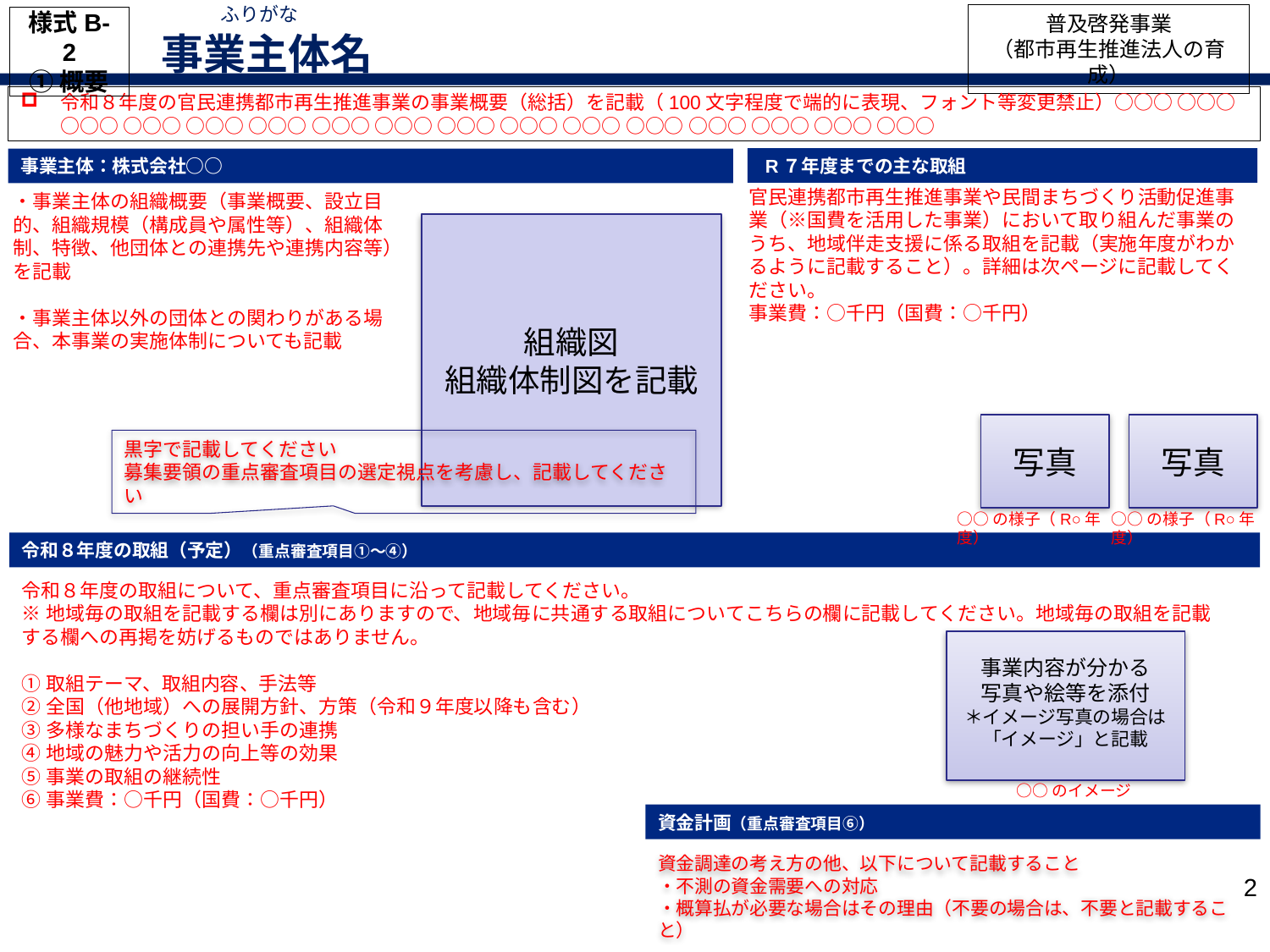

ふりがな
普及啓発事業
（都市再生推進法人の育成）
様式B-2
①概要
事業主体名

令和８年度の官民連携都市再生推進事業の事業概要（総括）を記載（100文字程度で端的に表現、フォント等変更禁止）○○○ ○○○ ○○○ ○○○ ○○○ ○○○ ○○○ ○○○ ○○○ ○○○ ○○○ ○○○ ○○○ ○○○ ○○○ ○○○
 R７年度までの主な取組
事業主体：株式会社○○
官民連携都市再生推進事業や民間まちづくり活動促進事業（※国費を活用した事業）において取り組んだ事業のうち、地域伴走支援に係る取組を記載（実施年度がわかるように記載すること）。詳細は次ページに記載してください。
事業費：○千円（国費：○千円）
・事業主体の組織概要（事業概要、設立目的、組織規模（構成員や属性等）、組織体制、特徴、他団体との連携先や連携内容等）を記載

・事業主体以外の団体との関わりがある場合、本事業の実施体制についても記載

組織図
組織体制図を記載
写真
写真
黒字で記載してください
募集要領の重点審査項目の選定視点を考慮し、記載してください
○○の様子（R○年度）
○○の様子（R○年度）
令和８年度の取組（予定）（重点審査項目①～④）
令和８年度の取組について、重点審査項目に沿って記載してください。
※地域毎の取組を記載する欄は別にありますので、地域毎に共通する取組についてこちらの欄に記載してください。地域毎の取組を記載する欄への再掲を妨げるものではありません。

①取組テーマ、取組内容、手法等
②全国（他地域）への展開方針、方策（令和９年度以降も含む）
③多様なまちづくりの担い手の連携
④地域の魅力や活力の向上等の効果
⑤事業の取組の継続性
⑥事業費：○千円（国費：○千円）

事業内容が分かる
写真や絵等を添付
＊イメージ写真の場合は
「イメージ」と記載
○○のイメージ
資金計画（重点審査項目⑥）
資金調達の考え方の他、以下について記載すること
・不測の資金需要への対応
・概算払が必要な場合はその理由（不要の場合は、不要と記載すること）
2